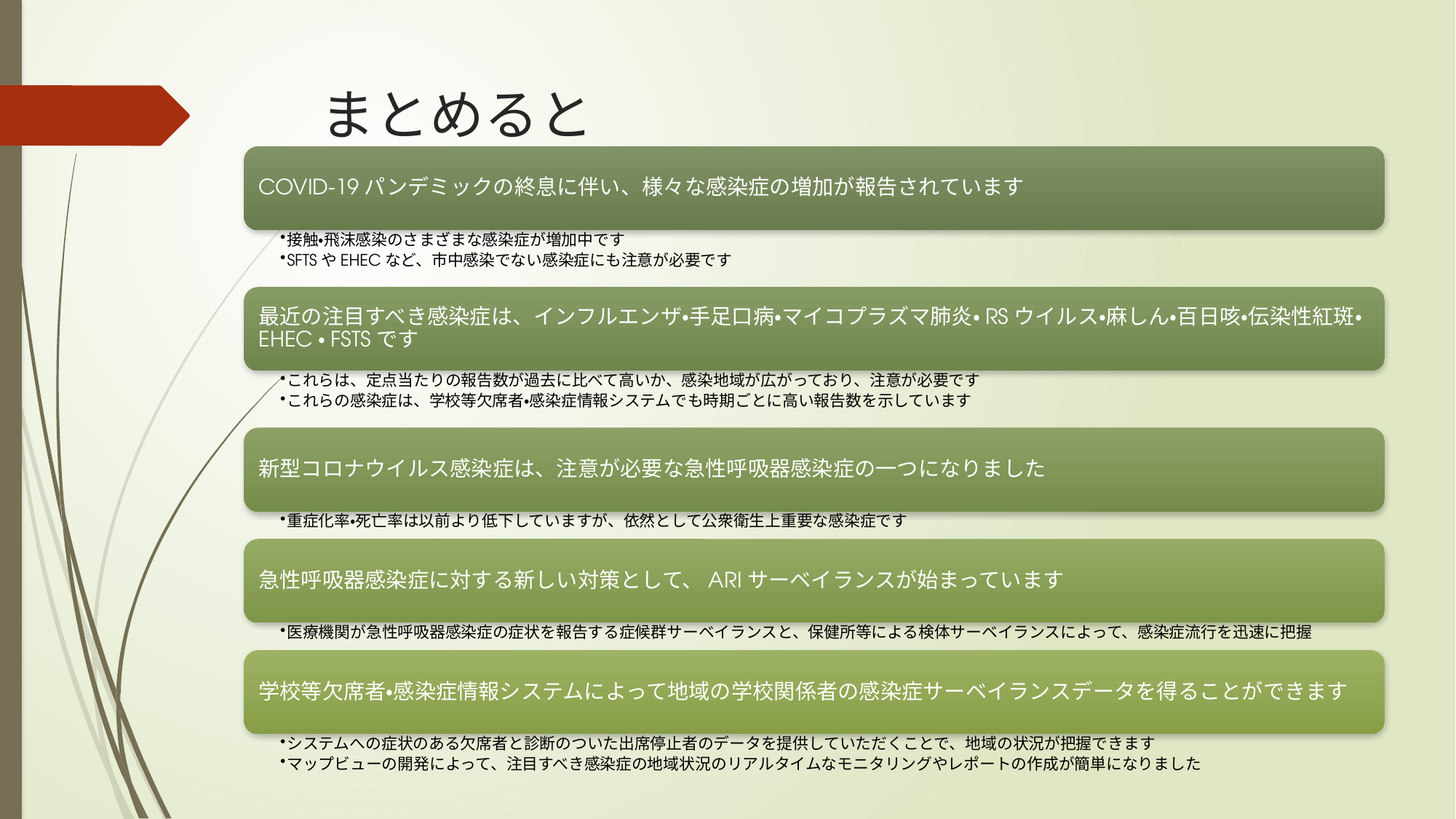

# まとめると
COVID-19パンデミックの終息に伴い、様々な感染症の増加が報告されています
接触・飛沫感染のさまざまな感染症が増加中です
SFTSやEHECなど、市中感染でない感染症にも注意が必要です
最近の注目すべき感染症は、インフルエンザ・手足口病・マイコプラズマ肺炎・RSウイルス・麻しん・百日咳・伝染性紅斑・EHEC・FSTSです
これらは、定点当たりの報告数が過去に比べて高いか、感染地域が広がっており、注意が必要です
これらの感染症は、学校等欠席者・感染症情報システムでも時期ごとに高い報告数を示しています
新型コロナウイルス感染症は、注意が必要な急性呼吸器感染症の一つになりました
重症化率・死亡率は以前より低下していますが、依然として公衆衛生上重要な感染症です
急性呼吸器感染症に対する新しい対策として、ARIサーベイランスが始まっています
医療機関が急性呼吸器感染症の症状を報告する症候群サーベイランスと、保健所等による検体サーベイランスによって、感染症流行を迅速に把握
学校等欠席者・感染症情報システムによって地域の学校関係者の感染症サーベイランスデータを得ることができます
システムへの症状のある欠席者と診断のついた出席停止者のデータを提供していただくことで、地域の状況が把握できます
マップビューの開発によって、注目すべき感染症の地域状況のリアルタイムなモニタリングやレポートの作成が簡単になりました